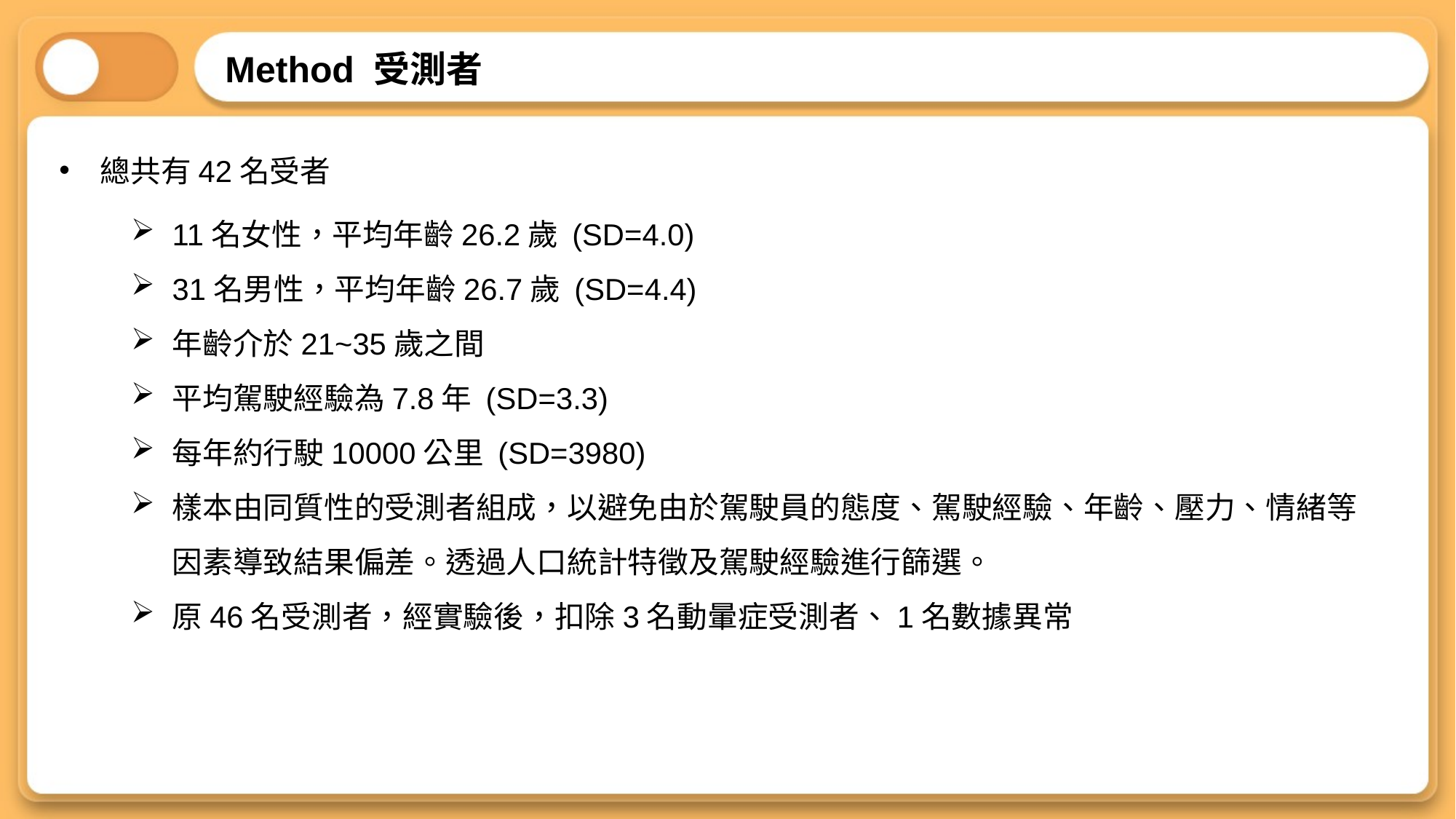

Method 受測者
總共有42名受者
11名女性，平均年齡26.2歲 (SD=4.0)
31名男性，平均年齡26.7歲 (SD=4.4)
年齡介於21~35歲之間
平均駕駛經驗為7.8年 (SD=3.3)
每年約行駛10000公里 (SD=3980)
樣本由同質性的受測者組成，以避免由於駕駛員的態度、駕駛經驗、年齡、壓力、情緒等因素導致結果偏差。透過人口統計特徵及駕駛經驗進行篩選。
原46名受測者，經實驗後，扣除3名動暈症受測者、1名數據異常